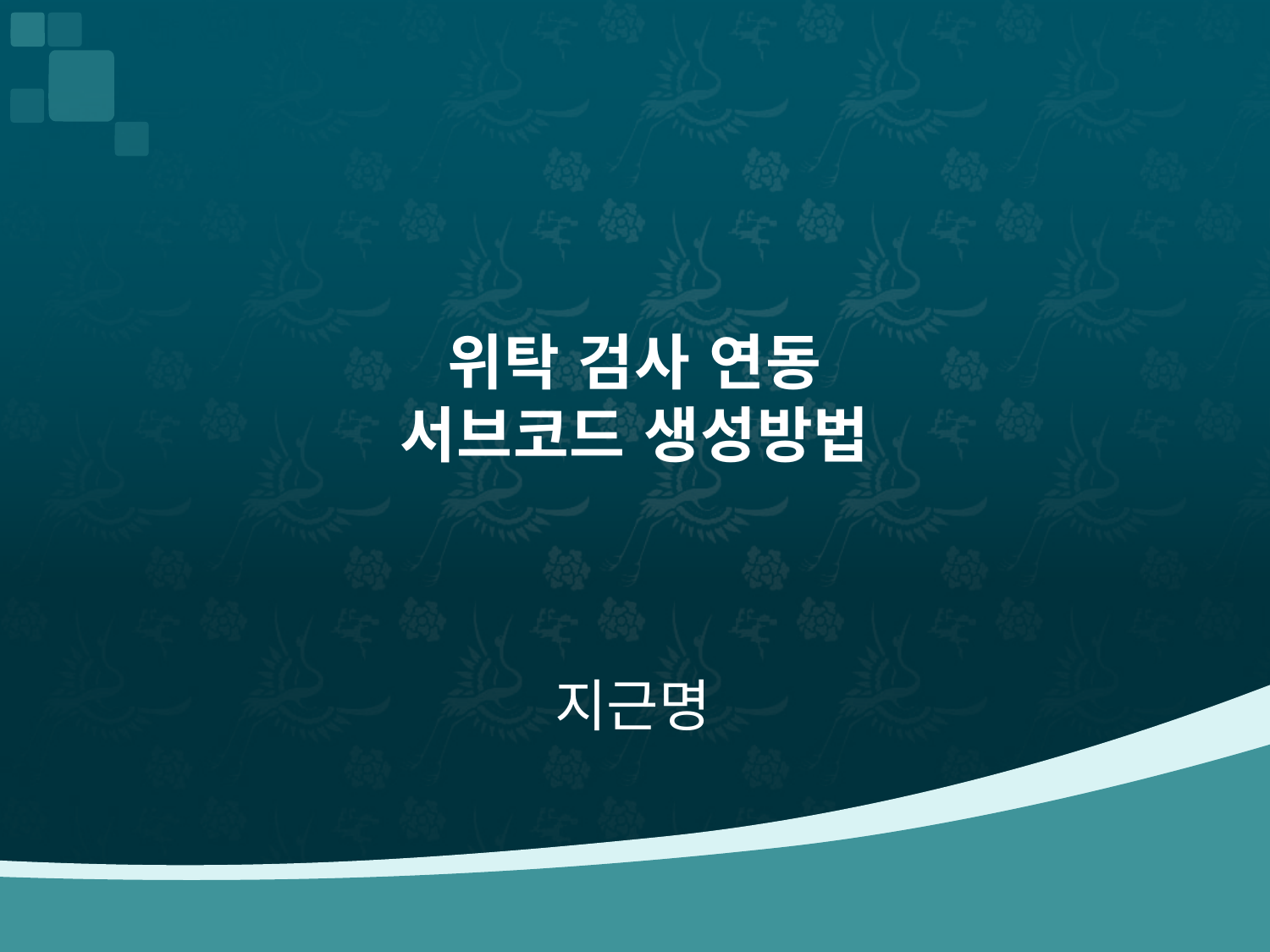

# 위탁 검사 연동 서브코드 생성방법

지근명